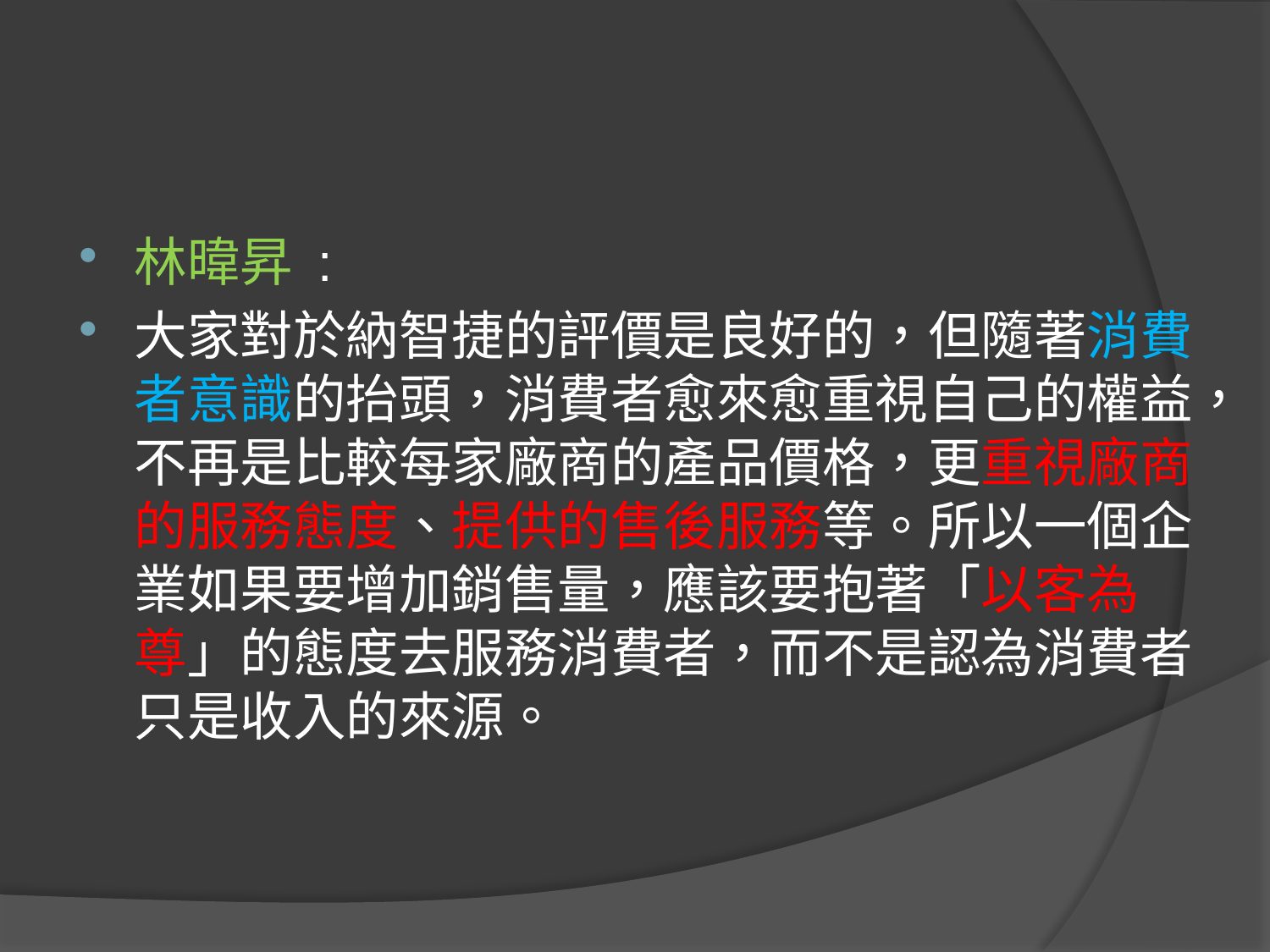

#
林暐昇 :
大家對於納智捷的評價是良好的，但隨著消費者意識的抬頭，消費者愈來愈重視自己的權益，不再是比較每家廠商的產品價格，更重視廠商的服務態度、提供的售後服務等。所以一個企業如果要增加銷售量，應該要抱著「以客為尊」的態度去服務消費者，而不是認為消費者只是收入的來源。